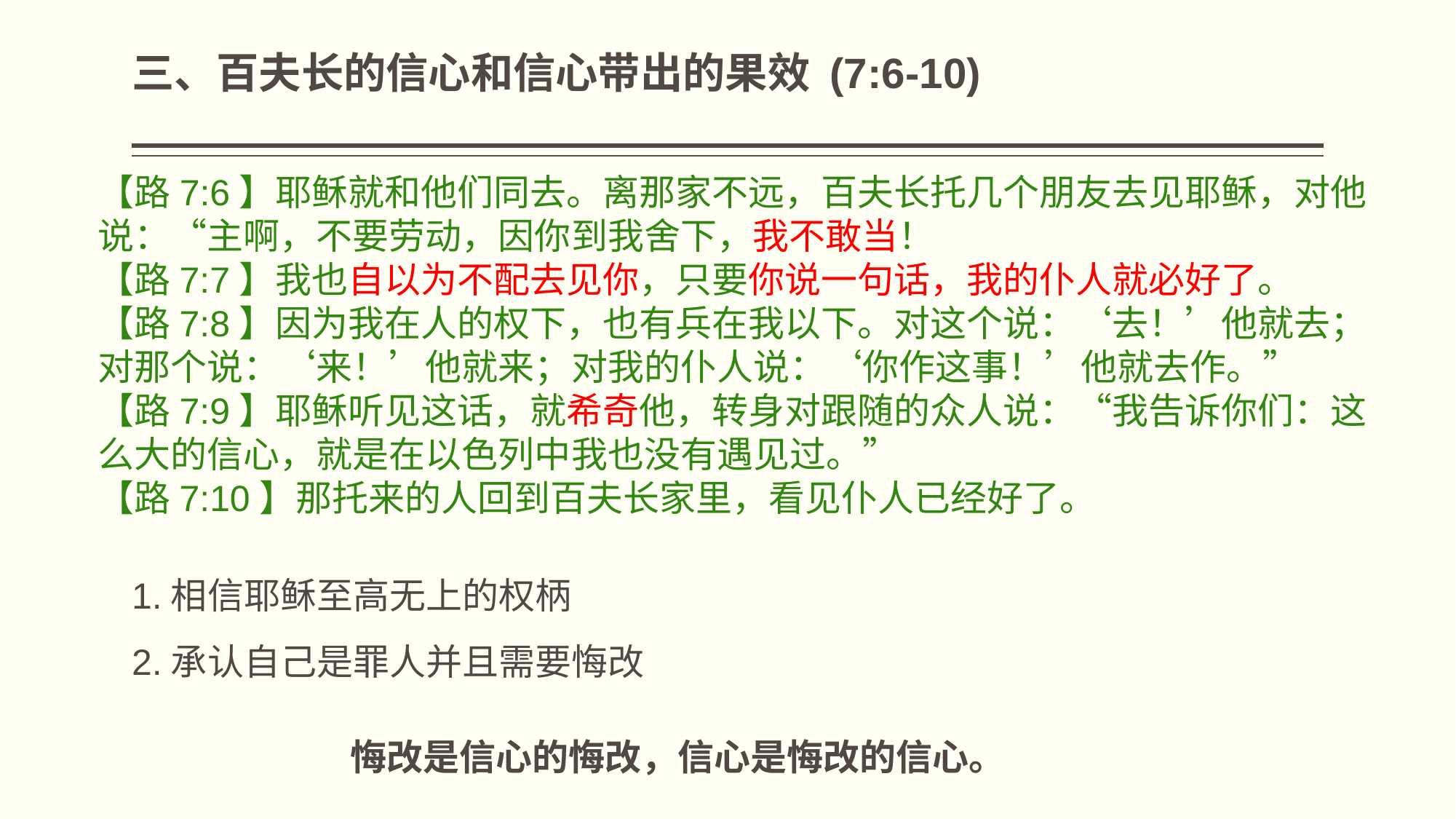

# 三、百夫长的信心和信心带出的果效 (7:6-10)
【路7:6】耶稣就和他们同去。离那家不远，百夫长托几个朋友去见耶稣，对他说：“主啊，不要劳动，因你到我舍下，我不敢当！
【路7:7】我也自以为不配去见你，只要你说一句话，我的仆人就必好了。
【路7:8】因为我在人的权下，也有兵在我以下。对这个说：‘去！’他就去；对那个说：‘来！’他就来；对我的仆人说：‘你作这事！’他就去作。”
【路7:9】耶稣听见这话，就希奇他，转身对跟随的众人说：“我告诉你们：这么大的信心，就是在以色列中我也没有遇见过。”
【路7:10】那托来的人回到百夫长家里，看见仆人已经好了。

1.相信耶稣至高无上的权柄
2.承认自己是罪人并且需要悔改

		悔改是信心的悔改，信心是悔改的信心。